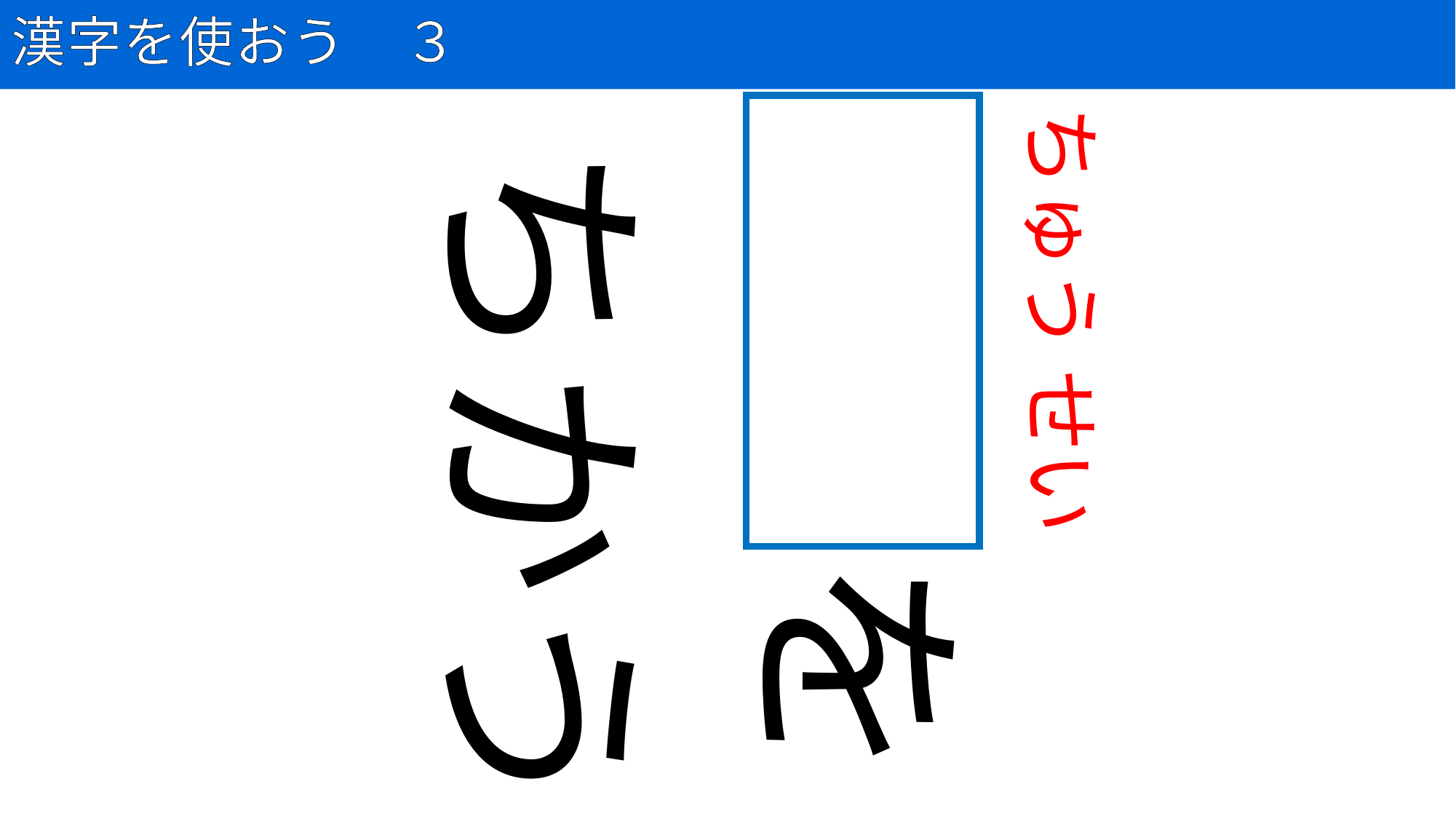

# 漢字を使おう　３
94
忠誠を

ちゅう せい
ちかう